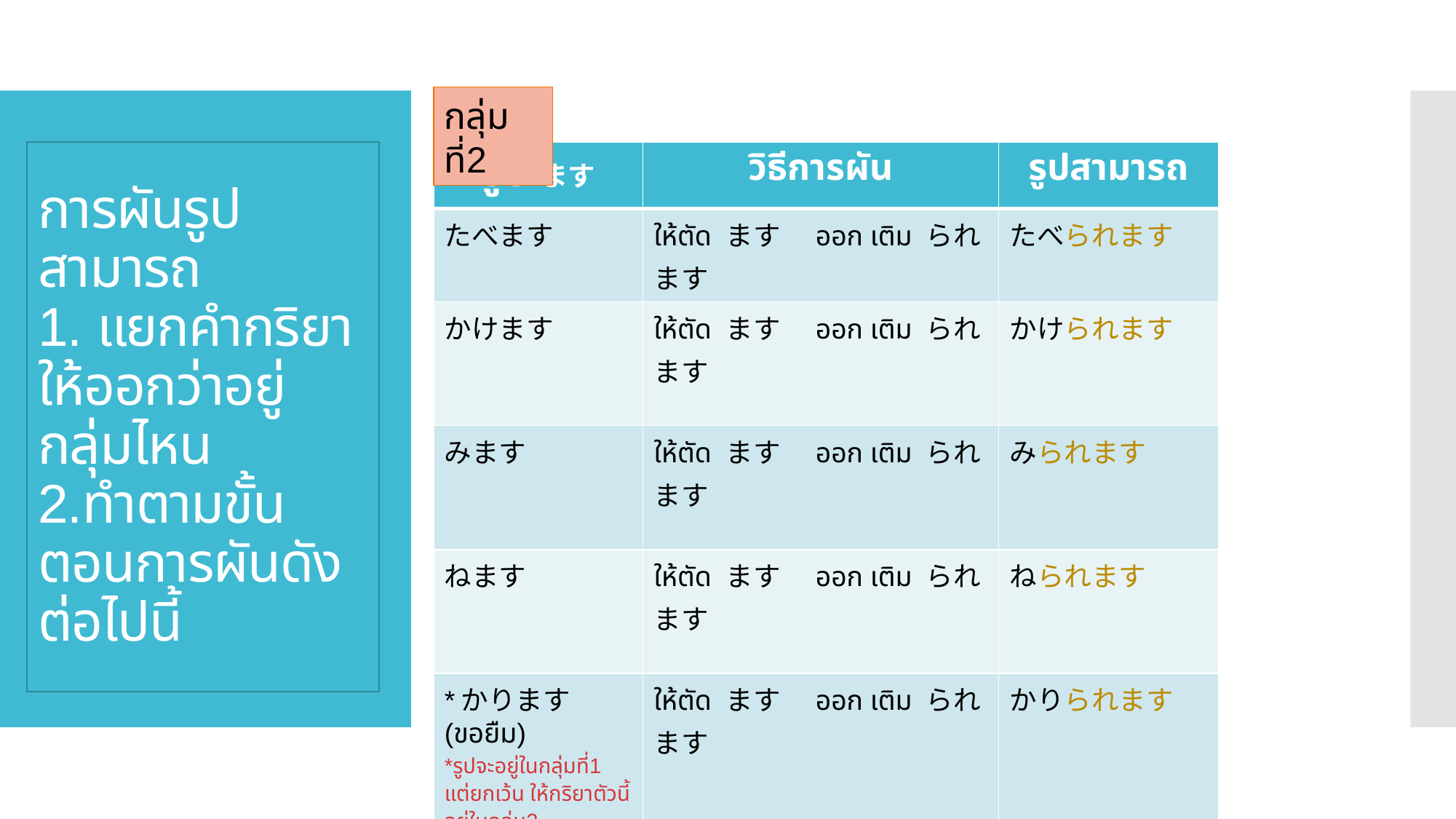

กลุ่มที่2
# การผันรูปสามารถ 1. แยกคำกริยาให้ออกว่าอยู่กลุ่มไหน 2.ทำตามขั้นตอนการผันดังต่อไปนี้
| รูปます | วิธีการผัน | รูปสามารถ |
| --- | --- | --- |
| たべます | ให้ตัด ます　ออก เติม られます | たべられます |
| かけます | ให้ตัด ます　ออก เติม られます | かけられます |
| みます | ให้ตัด ます　ออก เติม られます | みられます |
| ねます | ให้ตัด ます　ออก เติม られます | ねられます |
| \*かります (ขอยืม) \*รูปจะอยู่ในกลุ่มที่1 แต่ยกเว้น ให้กริยาตัวนี้อยู่ในกลุ่ม2 | ให้ตัด ます　ออก เติม られます | かりられます |
| \*おきます (นอน) \*รูปจะอยู่ในกลุ่มที่1 แต่ยกเว้น ให้กริยาตัวนี้อยู่ในกลุ่ม2 | ให้ตัด ます　ออก เติม られます | おきられます |